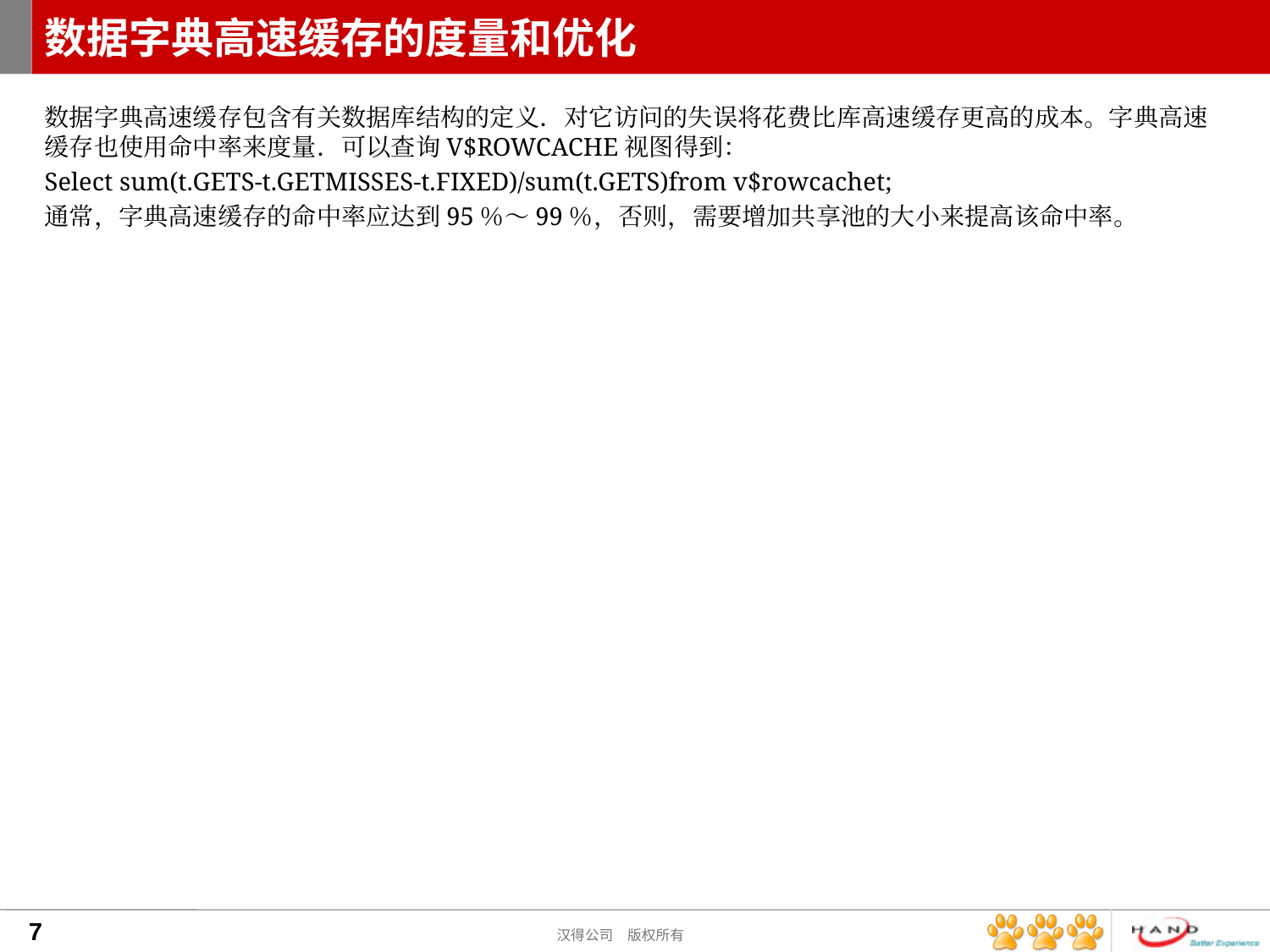

# 数据字典高速缓存的度量和优化
数据字典高速缓存包含有关数据库结构的定义．对它访问的失误将花费比库高速缓存更高的成本。字典高速缓存也使用命中率来度量．可以查询V$ROWCACHE视图得到：
Select sum(t.GETS-t.GETMISSES-t.FIXED)/sum(t.GETS)from v$rowcachet;
通常，字典高速缓存的命中率应达到95％～99％，否则，需要增加共享池的大小来提高该命中率。
7